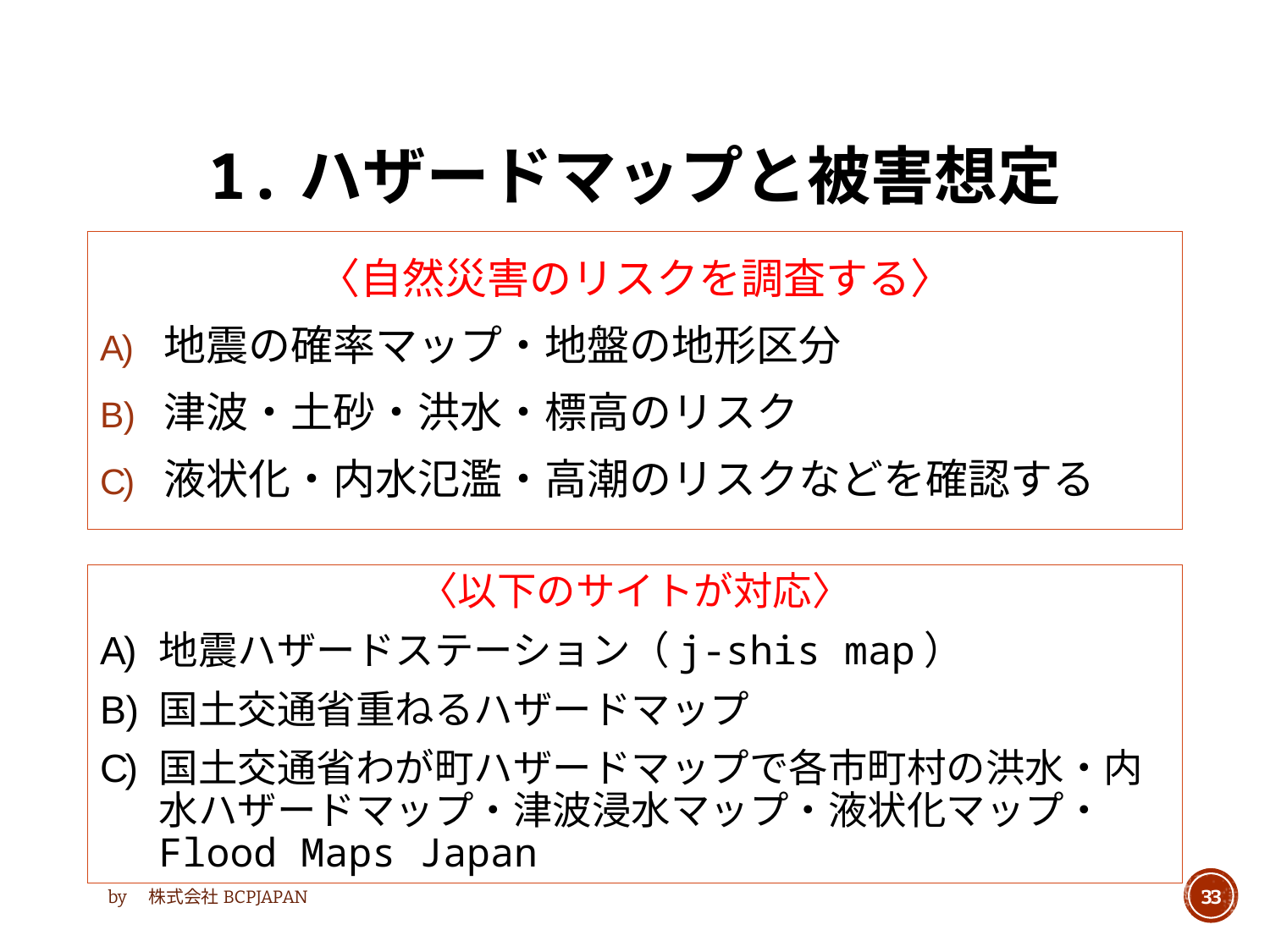

# 1.ハザードマップと被害想定
〈自然災害のリスクを調査する〉
地震の確率マップ・地盤の地形区分
津波・土砂・洪水・標高のリスク
液状化・内水氾濫・高潮のリスクなどを確認する
〈以下のサイトが対応〉
地震ハザードステーション（j-shis map）
国土交通省重ねるハザードマップ
国土交通省わが町ハザードマップで各市町村の洪水・内水ハザードマップ・津波浸水マップ・液状化マップ・Flood Maps Japan
by　株式会社BCPJAPAN
33